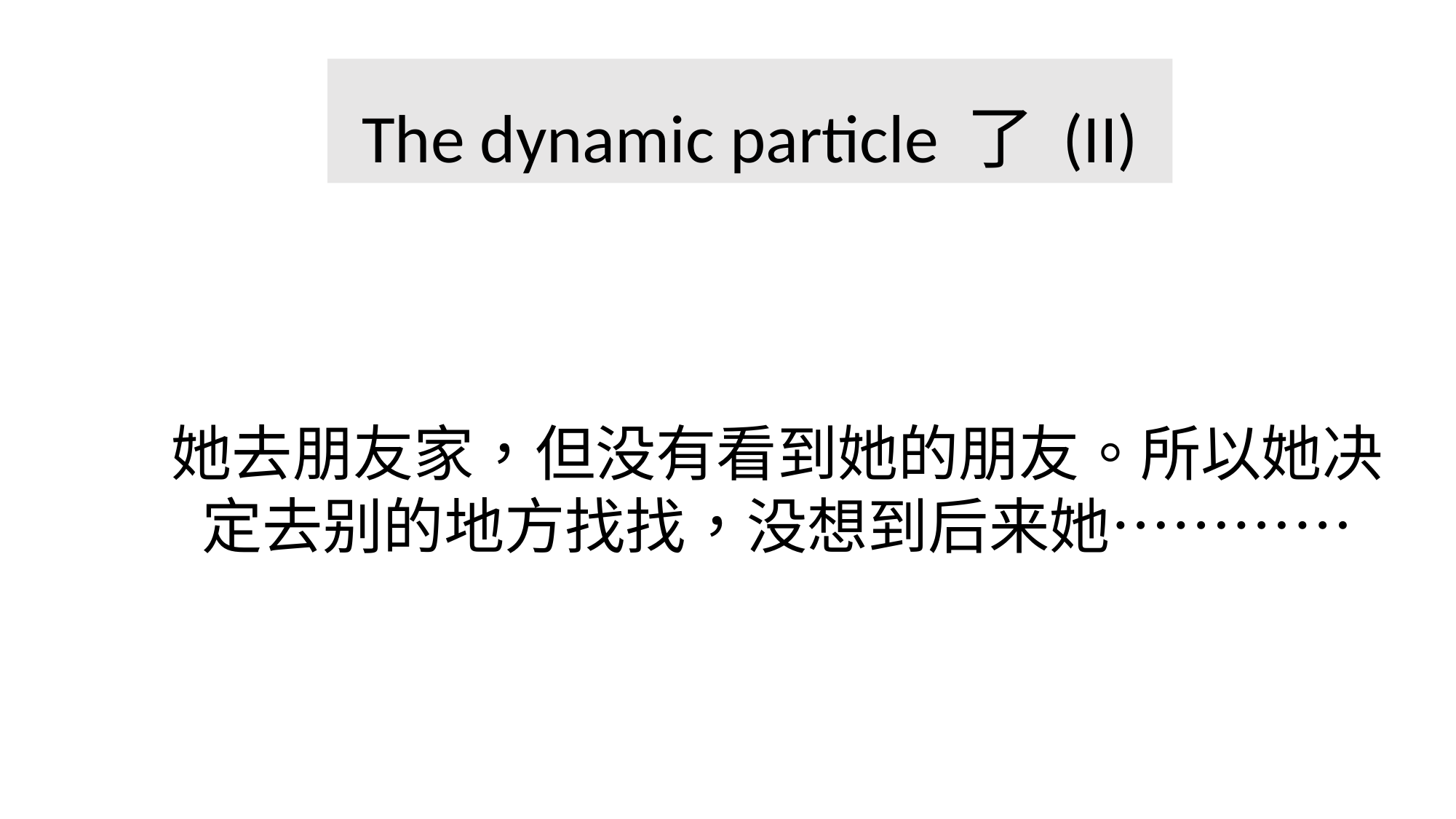

The dynamic particle 了 (II)
她去朋友家，但没有看到她的朋友。所以她决定去别的地方找找，没想到后来她…………